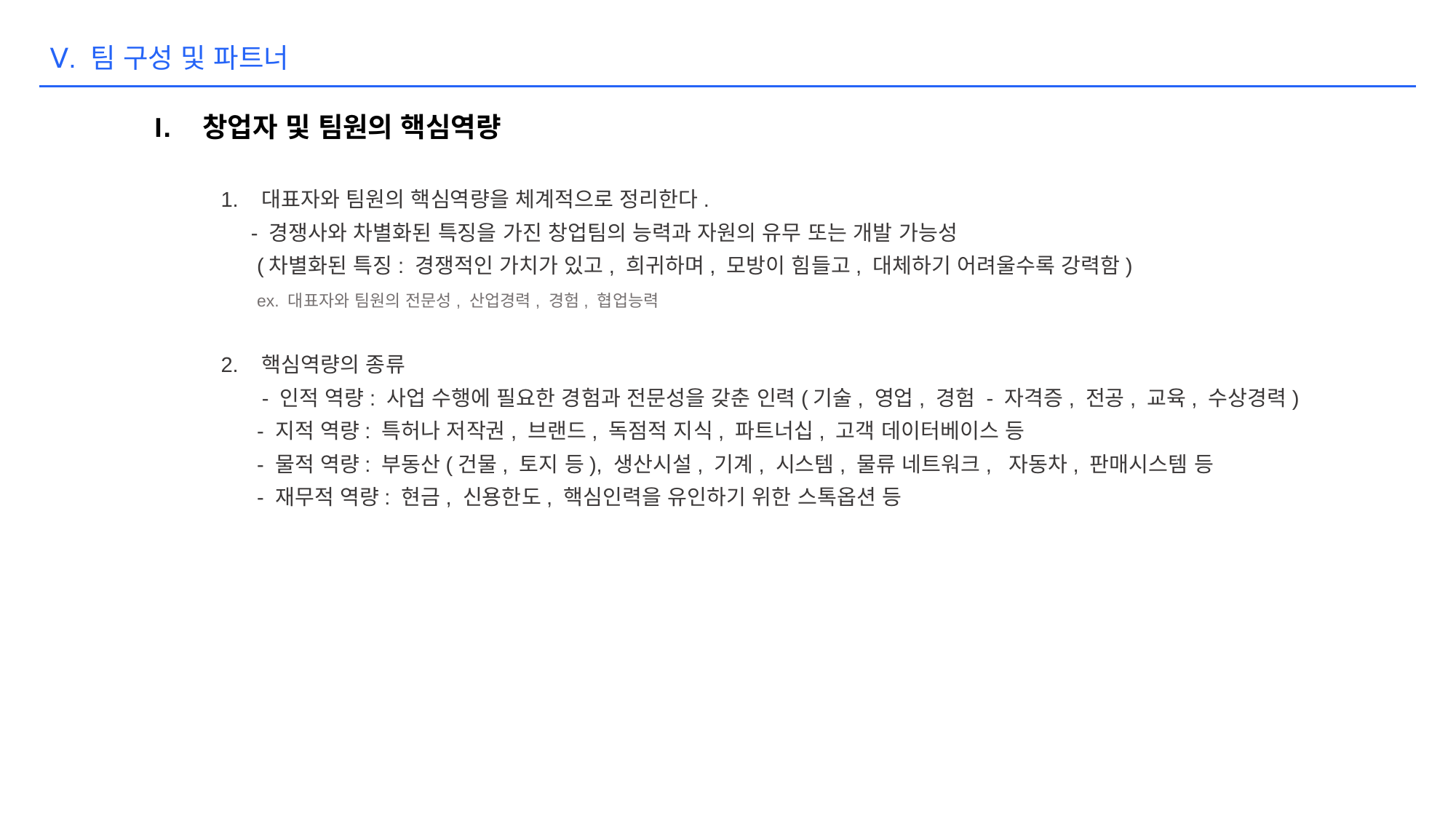

Ⅴ. 팀 구성 및 파트너
창업자 및 팀원의 핵심역량
대표자와 팀원의 핵심역량을 체계적으로 정리한다.
     - 경쟁사와 차별화된 특징을 가진 창업팀의 능력과 자원의 유무 또는 개발 가능성
      (차별화된 특징: 경쟁적인 가치가 있고, 희귀하며, 모방이 힘들고, 대체하기 어려울수록 강력함)
      ex. 대표자와 팀원의 전문성, 산업경력, 경험, 협업능력
핵심역량의 종류
- 인적 역량: 사업 수행에 필요한 경험과 전문성을 갖춘 인력(기술, 영업, 경험 - 자격증, 전공, 교육, 수상경력)
      - 지적 역량: 특허나 저작권, 브랜드, 독점적 지식, 파트너십, 고객 데이터베이스 등
      - 물적 역량: 부동산(건물, 토지 등), 생산시설, 기계, 시스템, 물류 네트워크,  자동차, 판매시스템 등
      - 재무적 역량: 현금, 신용한도, 핵심인력을 유인하기 위한 스톡옵션 등